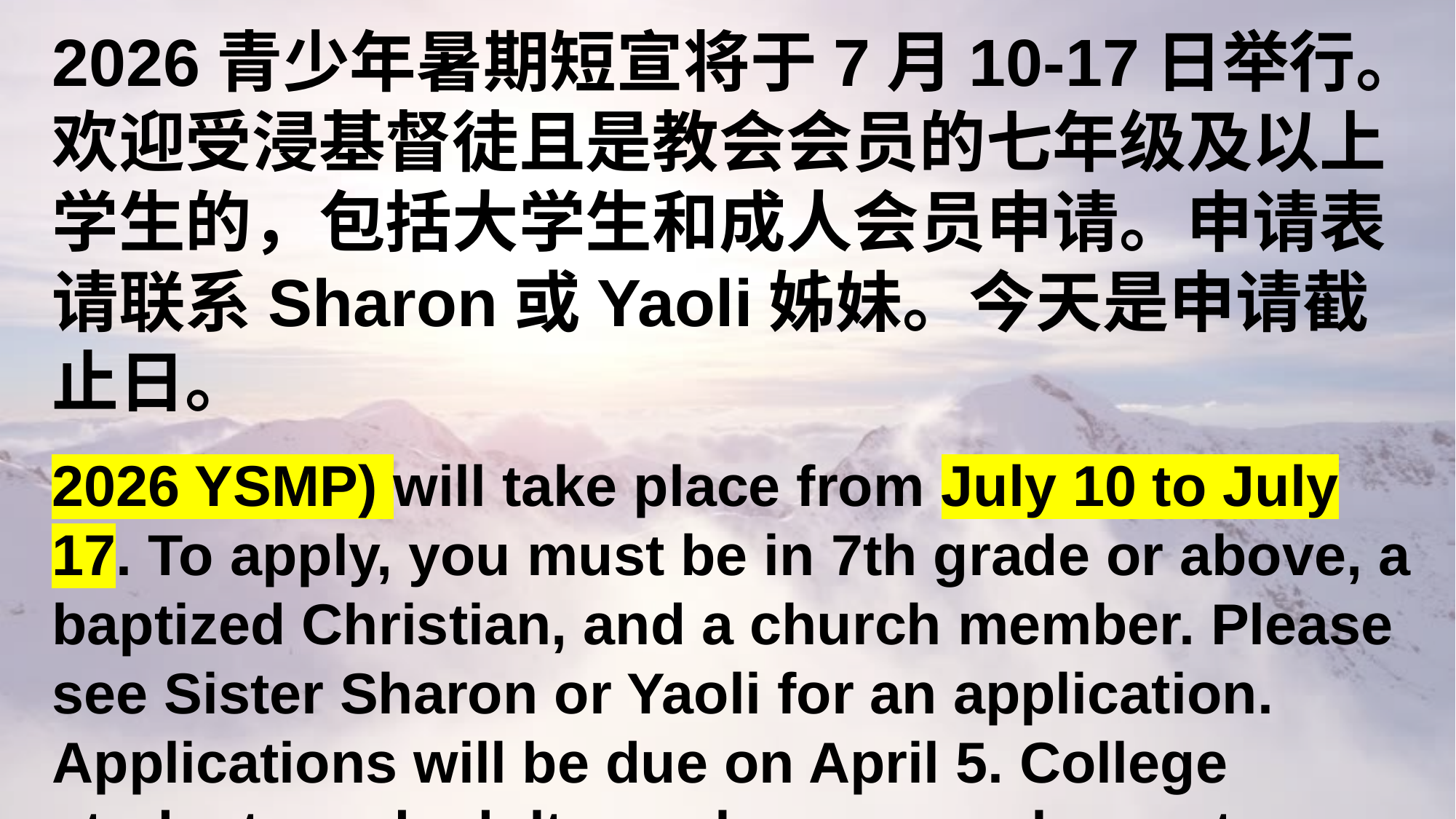

2026青少年暑期短宣将于7月10-17日举行。欢迎受浸基督徒且是教会会员的七年级及以上学生的，包括大学生和成人会员申请。申请表请联系Sharon或Yaoli姊妹。今天是申请截止日。

2026 YSMP) will take place from July 10 to July 17. To apply, you must be in 7th grade or above, a baptized Christian, and a church member. Please see Sister Sharon or Yaoli for an application. Applications will be due on April 5. College students and adult members are welcome to apply.